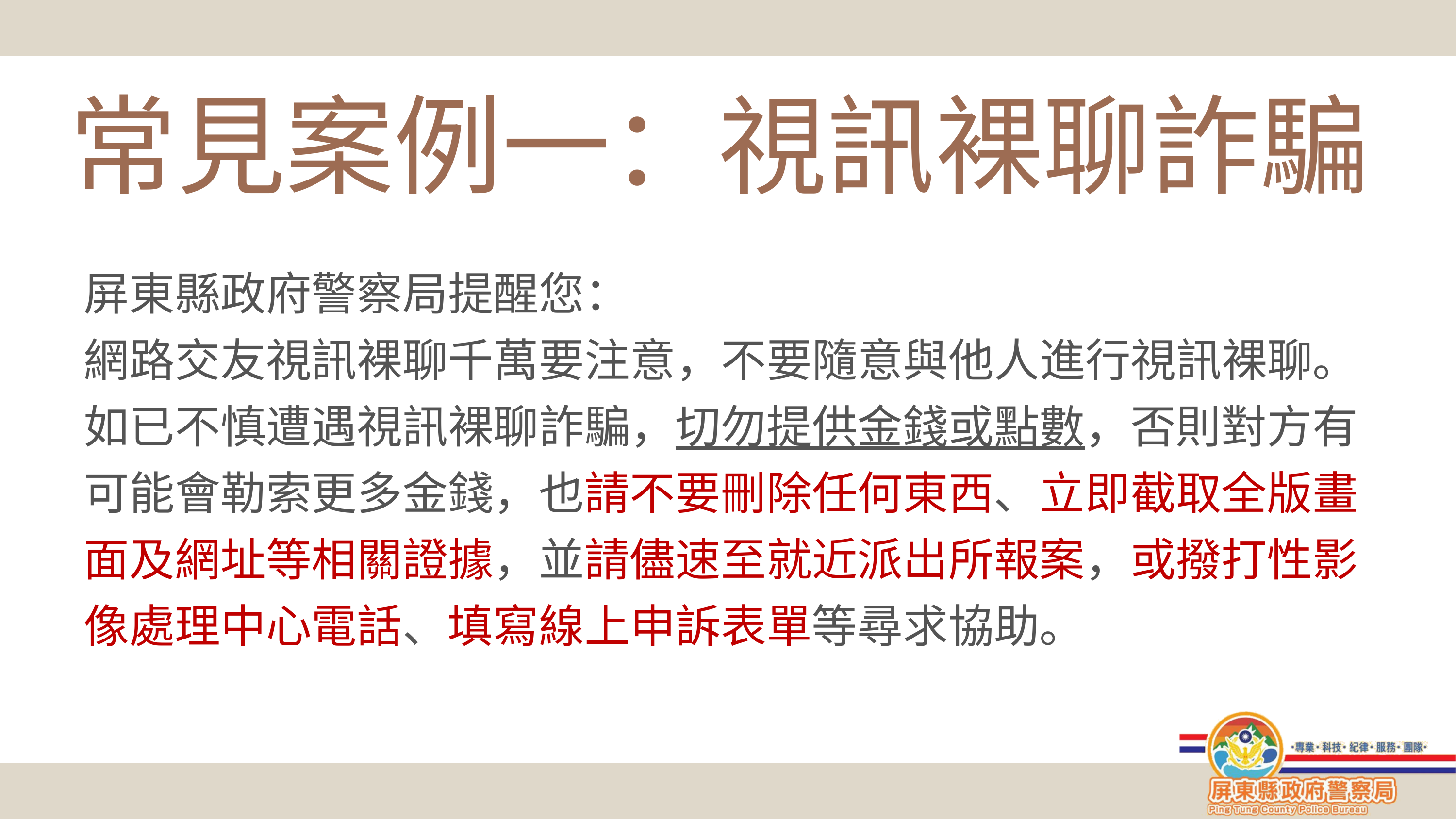

常見案例一：視訊裸聊詐騙
屏東縣政府警察局提醒您：
網路交友視訊裸聊千萬要注意，不要隨意與他人進行視訊裸聊。
如已不慎遭遇視訊裸聊詐騙，切勿提供金錢或點數，否則對方有可能會勒索更多金錢，也請不要刪除任何東西、立即截取全版畫面及網址等相關證據，並請儘速至就近派出所報案，或撥打性影像處理中心電話、填寫線上申訴表單等尋求協助。